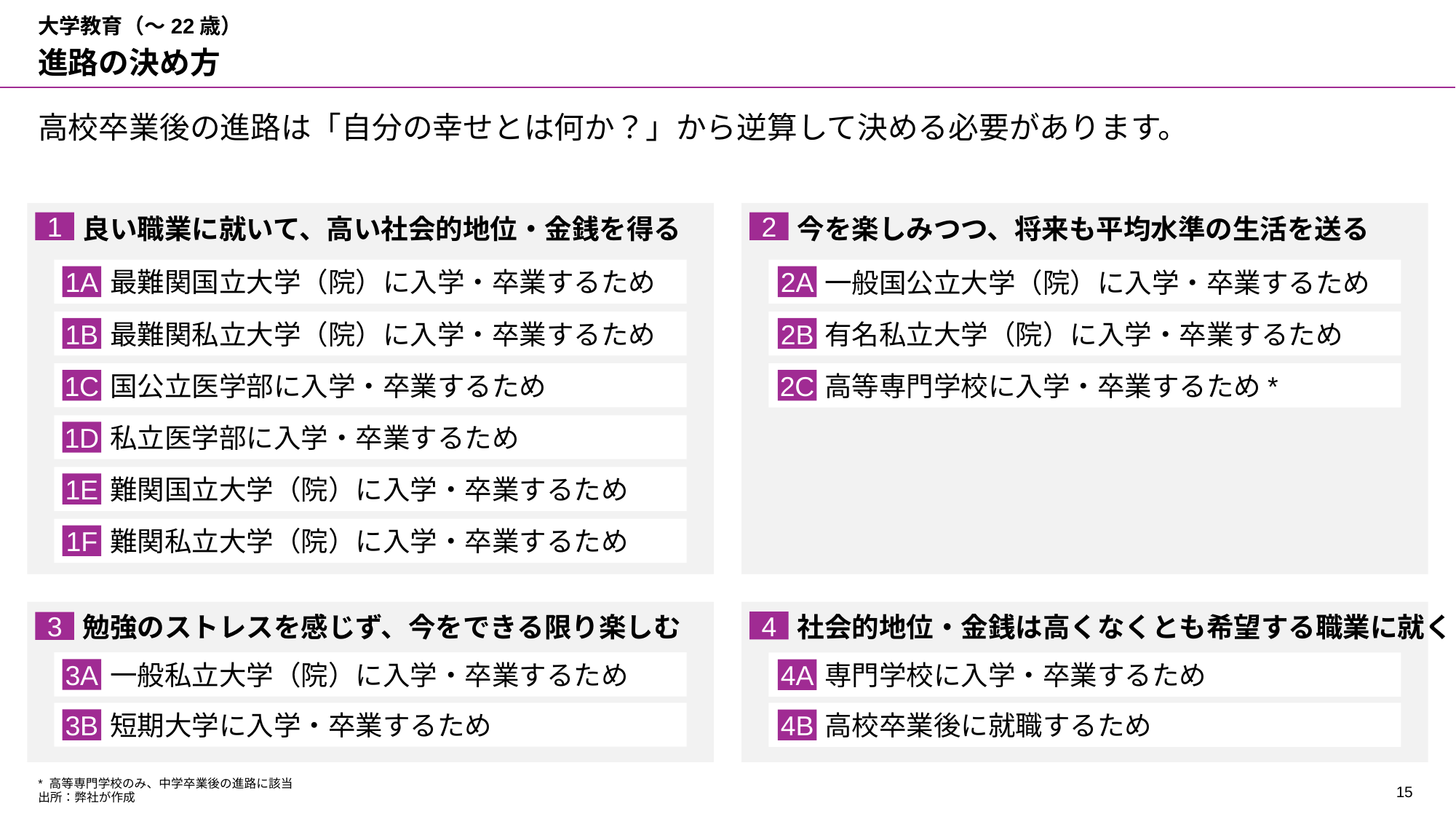

大学教育（～22歳）
進路の決め方
高校卒業後の進路は「自分の幸せとは何か？」から逆算して決める必要があります。
良い職業に就いて、高い社会的地位・金銭を得る
今を楽しみつつ、将来も平均水準の生活を送る
1
2
最難関国立大学（院）に入学・卒業するため
一般国公立大学（院）に入学・卒業するため
1A
2A
最難関私立大学（院）に入学・卒業するため
有名私立大学（院）に入学・卒業するため
1B
2B
国公立医学部に入学・卒業するため
高等専門学校に入学・卒業するため*
1C
2C
私立医学部に入学・卒業するため
1D
難関国立大学（院）に入学・卒業するため
1E
難関私立大学（院）に入学・卒業するため
1F
勉強のストレスを感じず、今をできる限り楽しむ
社会的地位・金銭は高くなくとも希望する職業に就く
4
3
一般私立大学（院）に入学・卒業するため
専門学校に入学・卒業するため
3A
4A
短期大学に入学・卒業するため
高校卒業後に就職するため
3B
4B
* 高等専門学校のみ、中学卒業後の進路に該当
出所：弊社が作成
15